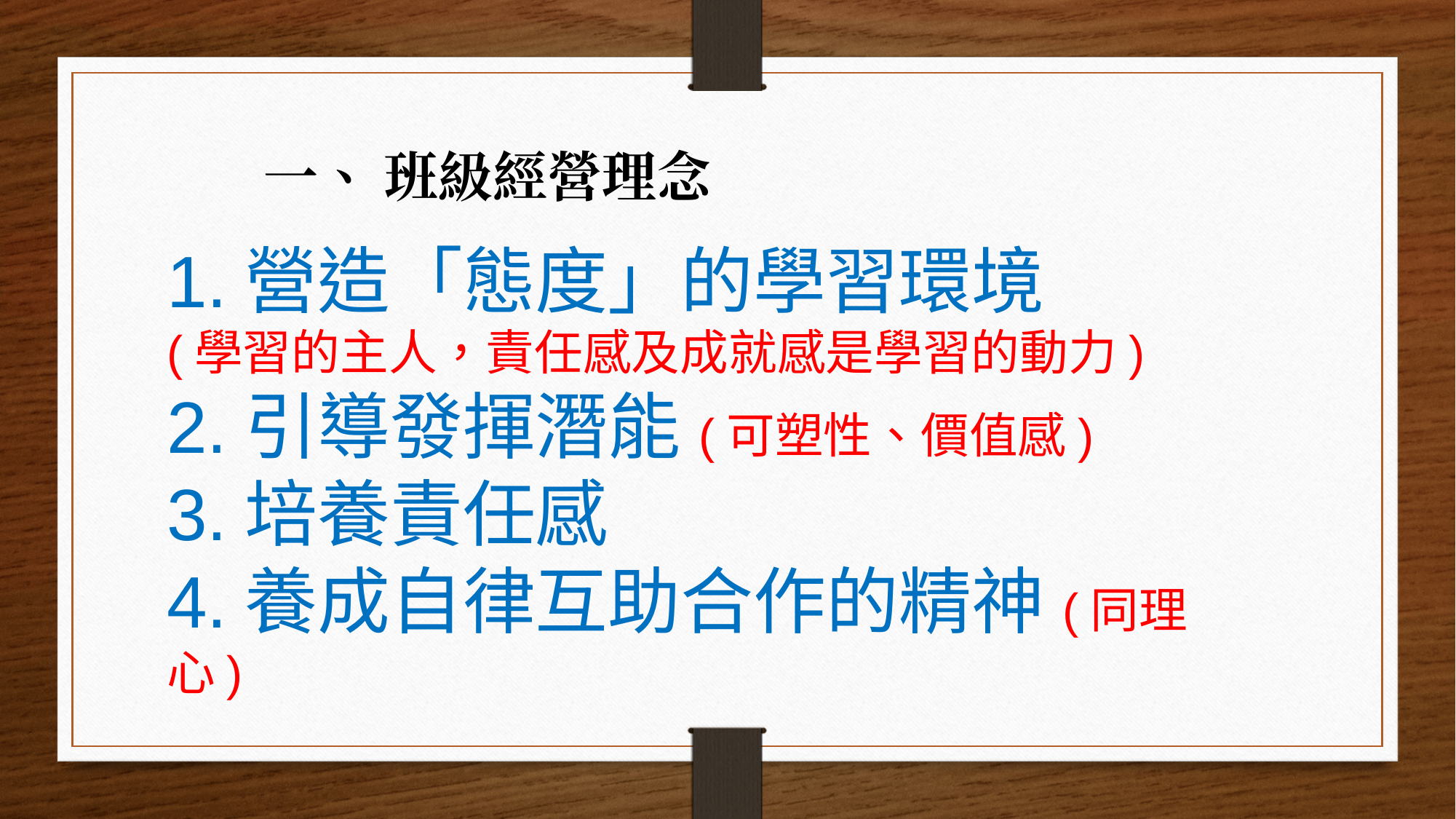

一、 班級經營理念
1.營造「態度」的學習環境
(學習的主人，責任感及成就感是學習的動力)
2.引導發揮潛能(可塑性、價值感)
3.培養責任感
4.養成自律互助合作的精神(同理心)